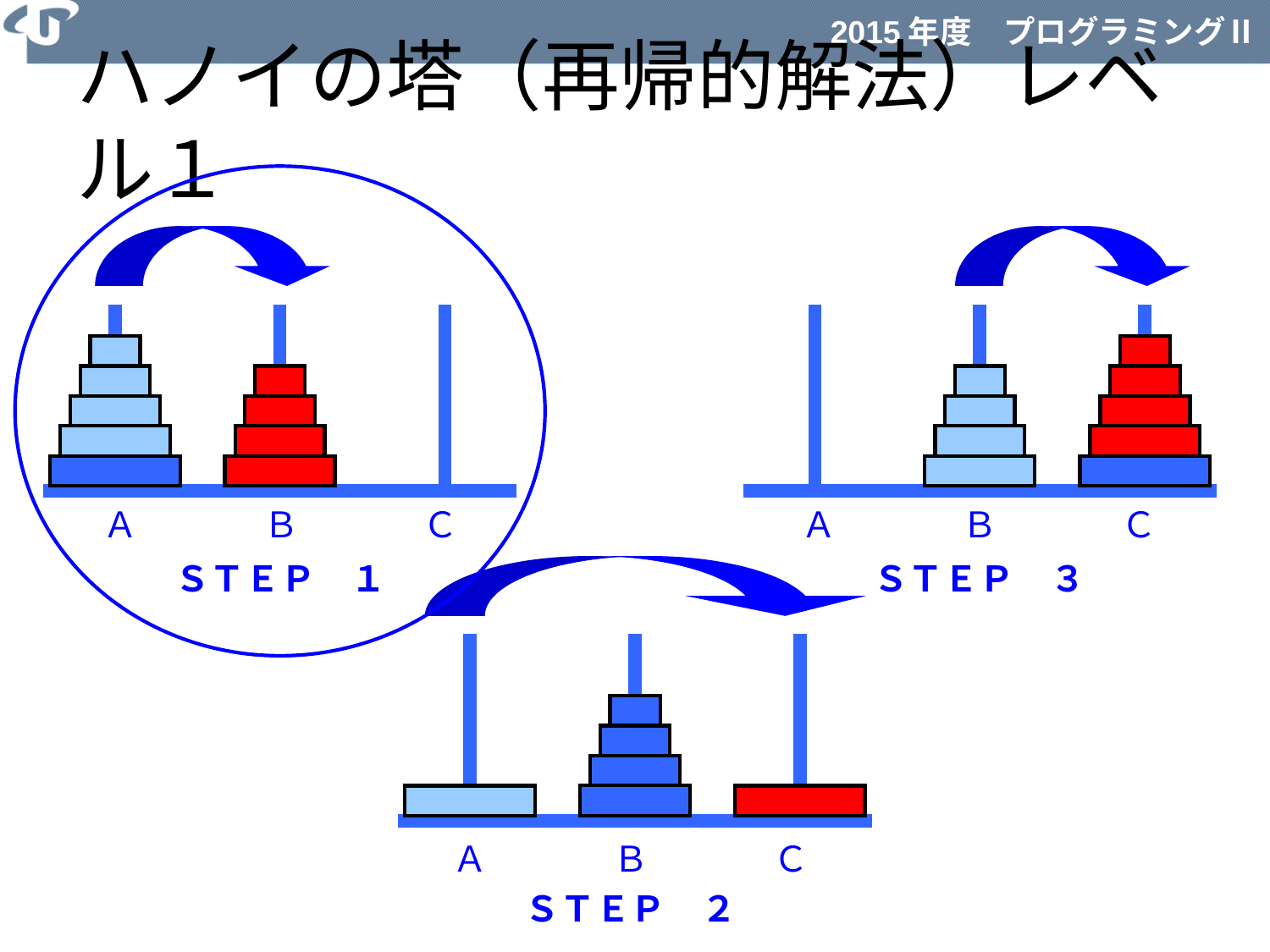

# ハノイの塔（再帰的解法）レベル１

Ａ
Ｂ
Ｃ
Ａ
Ｂ
Ｃ
ＳＴＥＰ　１
ＳＴＥＰ　３

Ａ
Ｂ
Ｃ
ＳＴＥＰ　２